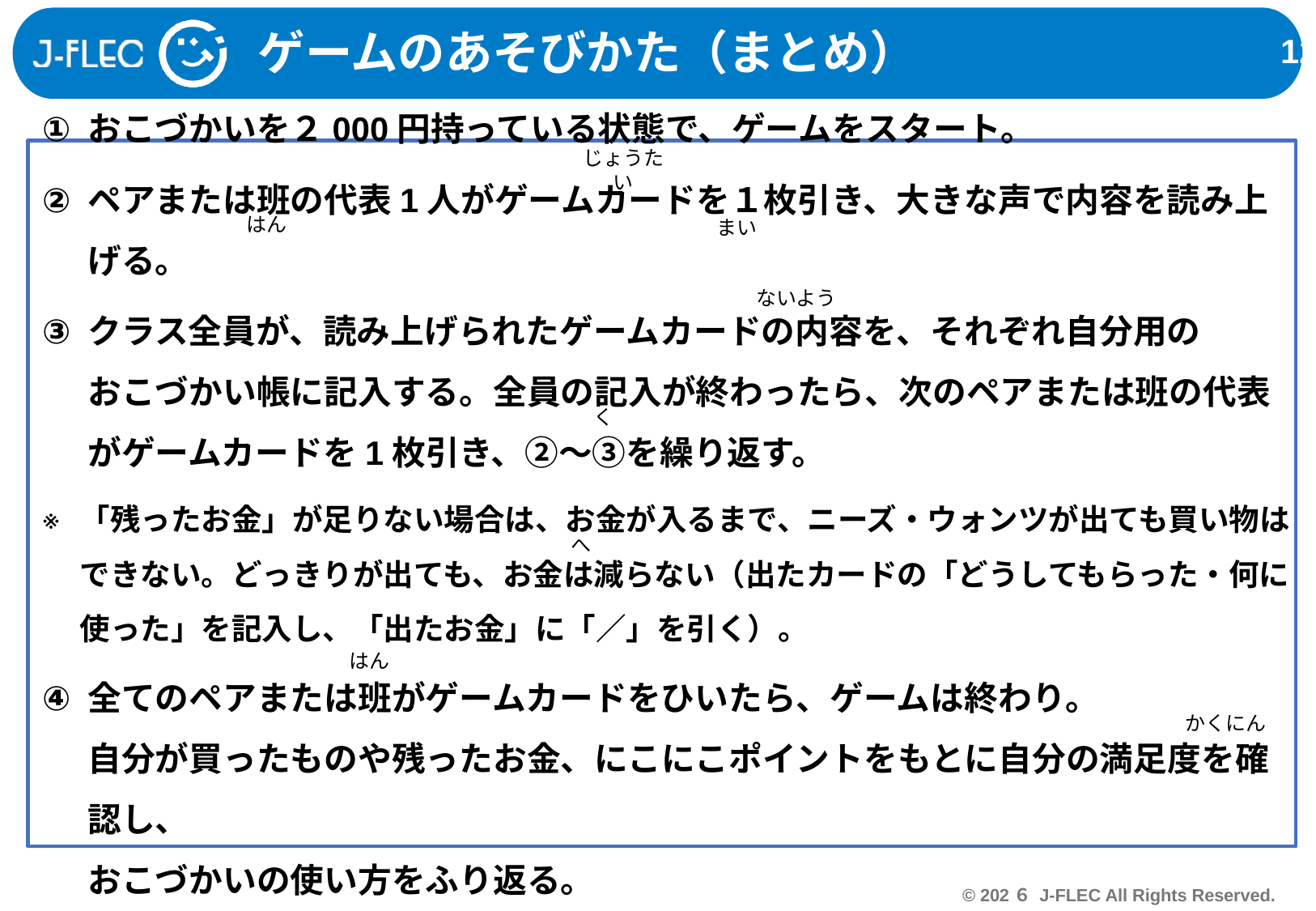

ゲームのあそびかた（まとめ）
じょうたい
おこづかいを２000円持っている状態で、ゲームをスタート。
ペアまたは班の代表1人がゲームカードを１枚引き、大きな声で内容を読み上げる。
クラス全員が、読み上げられたゲームカードの内容を、それぞれ自分用の
おこづかい帳に記入する。全員の記入が終わったら、次のペアまたは班の代表がゲームカードを1枚引き、②～③を繰り返す。
「残ったお金」が足りない場合は、お金が入るまで、ニーズ・ウォンツが出ても買い物は
できない。どっきりが出ても、お金は減らない（出たカードの「どうしてもらった・何に
使った」を記入し、「出たお金」に「／」を引く）。
全てのペアまたは班がゲームカードをひいたら、ゲームは終わり。
自分が買ったものや残ったお金、にこにこポイントをもとに自分の満足度を確認し、
おこづかいの使い方をふり返る。
はん
まい
ないよう
く
へ
はん
かくにん